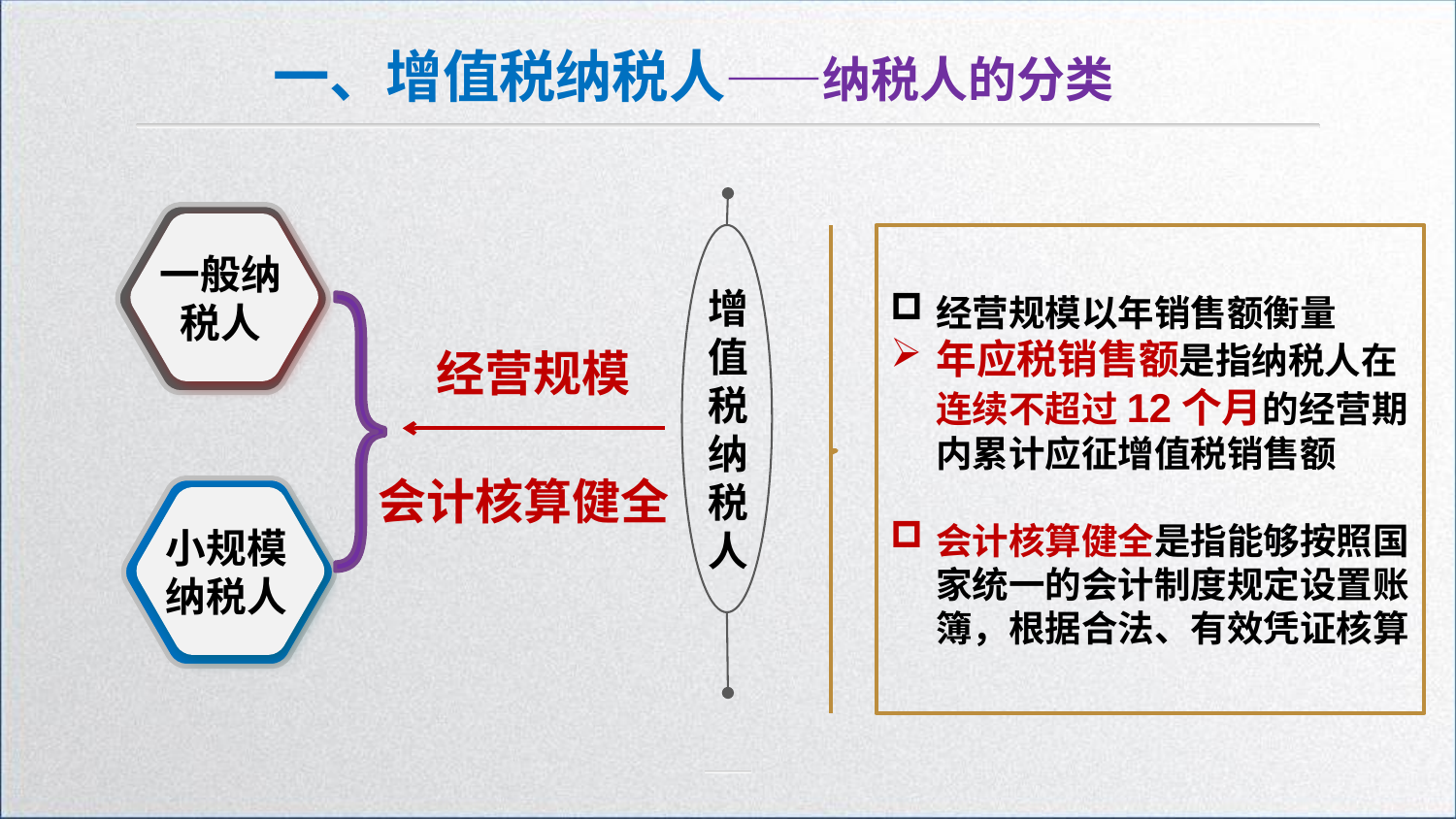

一、增值税纳税人——纳税人的分类

增值税纳税人

经营规模以年销售额衡量
年应税销售额是指纳税人在连续不超过12个月的经营期内累计应征增值税销售额

会计核算健全是指能够按照国家统一的会计制度规定设置账簿，根据合法、有效凭证核算
一般纳税人

经营规模

会计核算健全

小规模纳税人